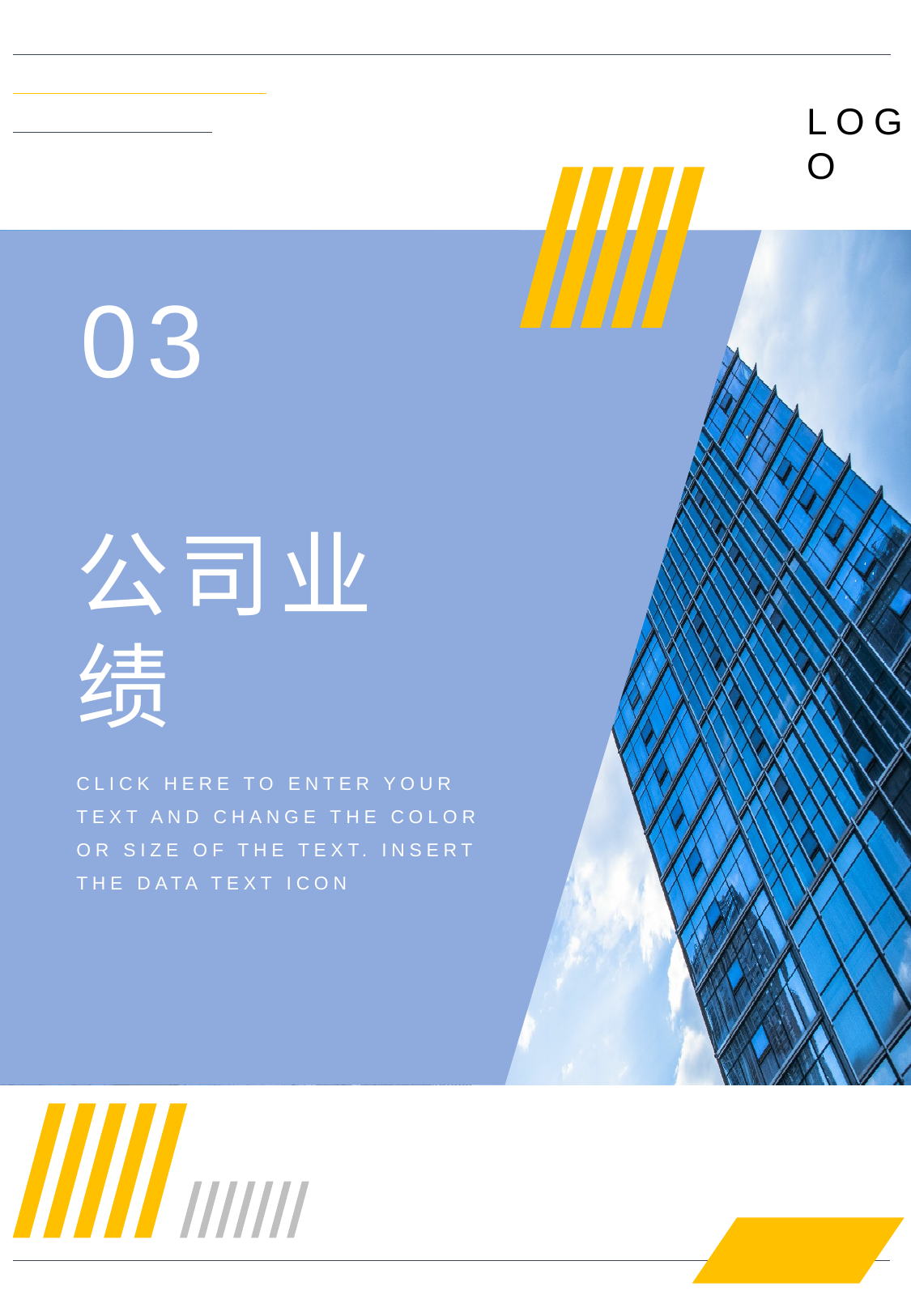

LOGO

03
公司业绩
CLICK HERE TO ENTER YOUR TEXT AND CHANGE THE COLOR OR SIZE OF THE TEXT. INSERT THE DATA TEXT ICON